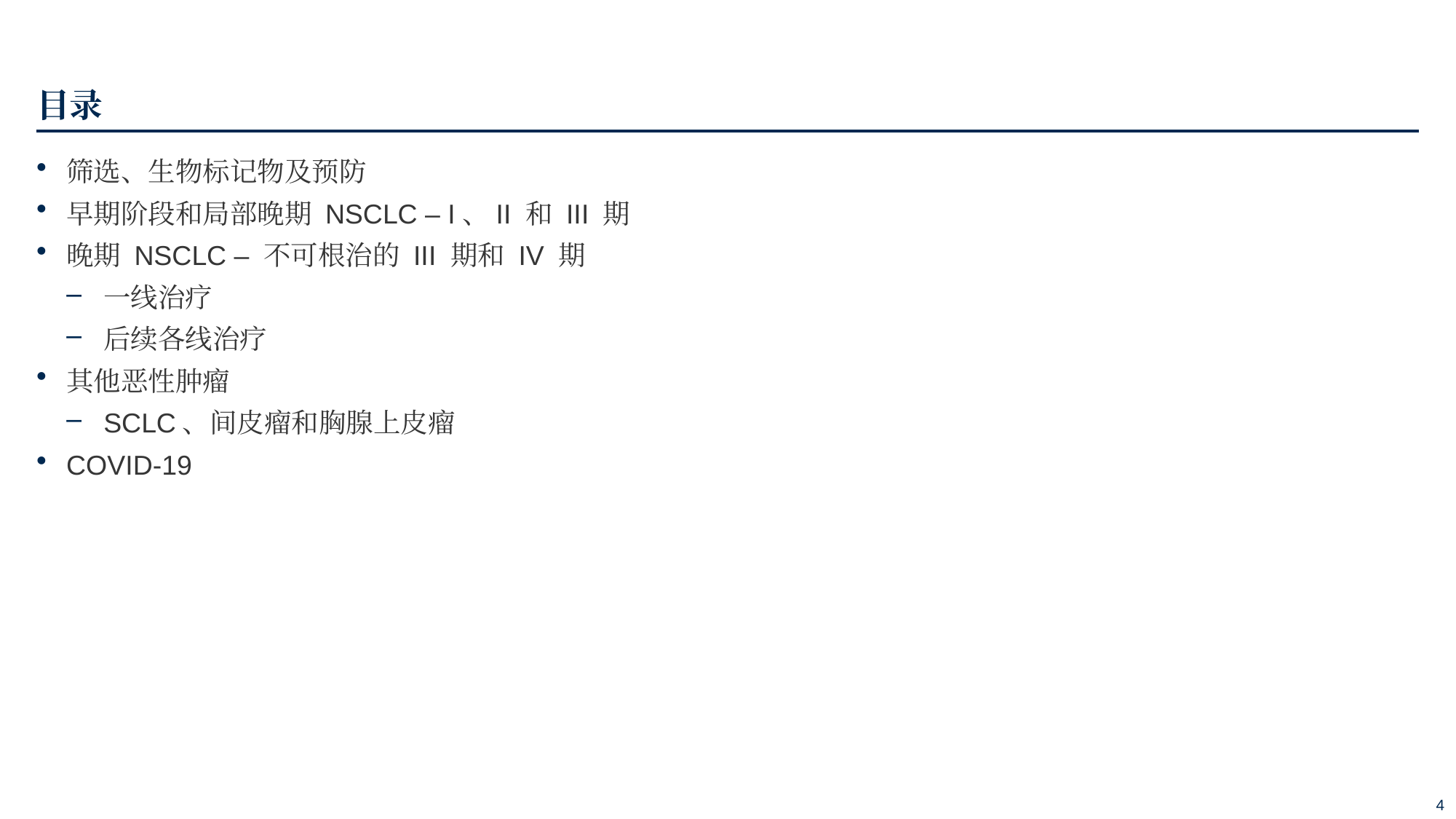

# 目录
筛选、生物标记物及预防
早期阶段和局部晚期 NSCLC – I、II 和 III 期
晚期 NSCLC – 不可根治的 III 期和 IV 期
一线治疗
后续各线治疗
其他恶性肿瘤
SCLC、间皮瘤和胸腺上皮瘤
COVID-19